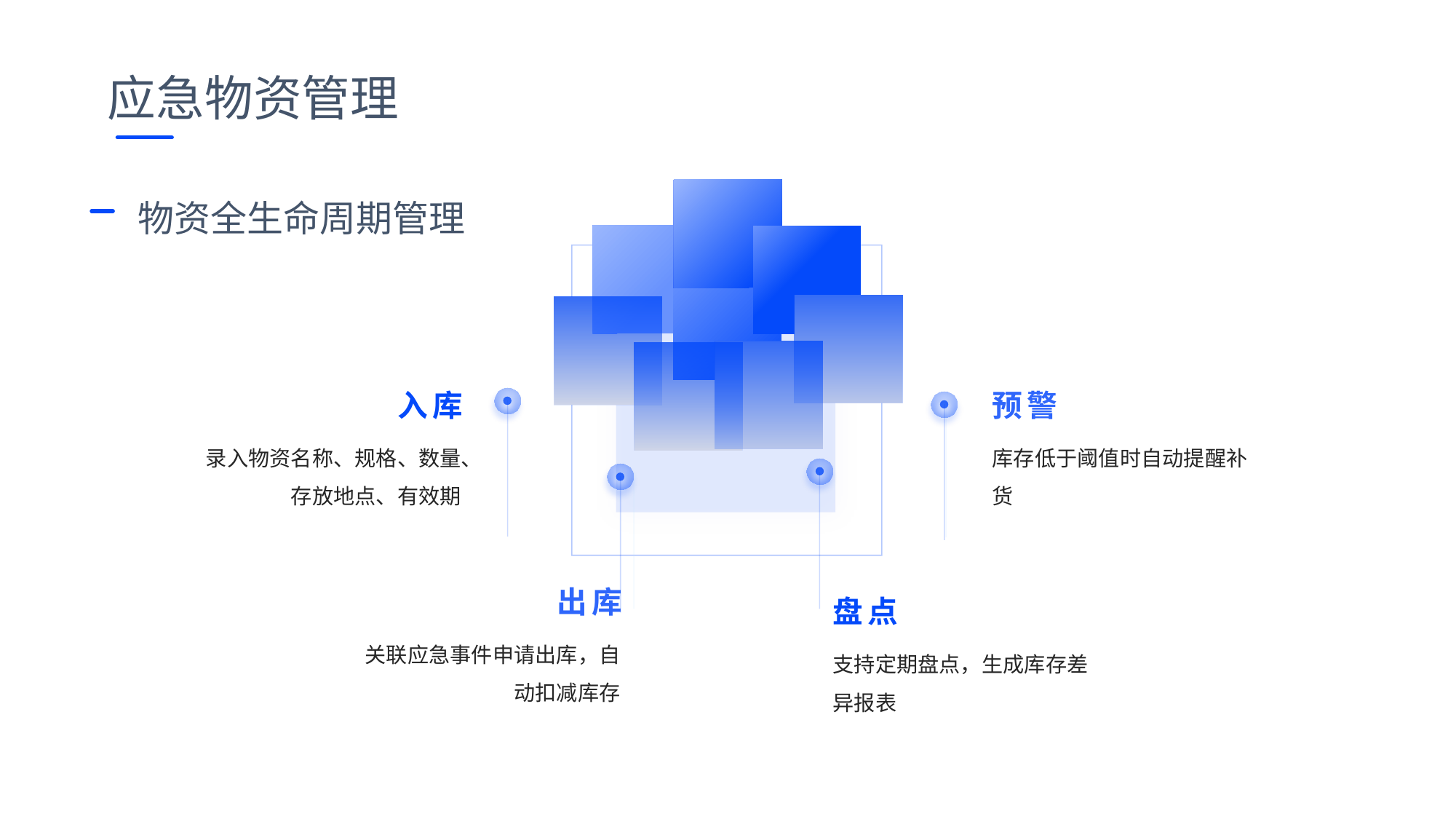

应急物资管理

物资全生命周期管理

入库
预警

录入物资名称、规格、数量、存放地点、有效期
库存低于阈值时自动提醒补货

出库
盘点
关联应急事件申请出库，自动扣减库存
支持定期盘点，生成库存差异报表